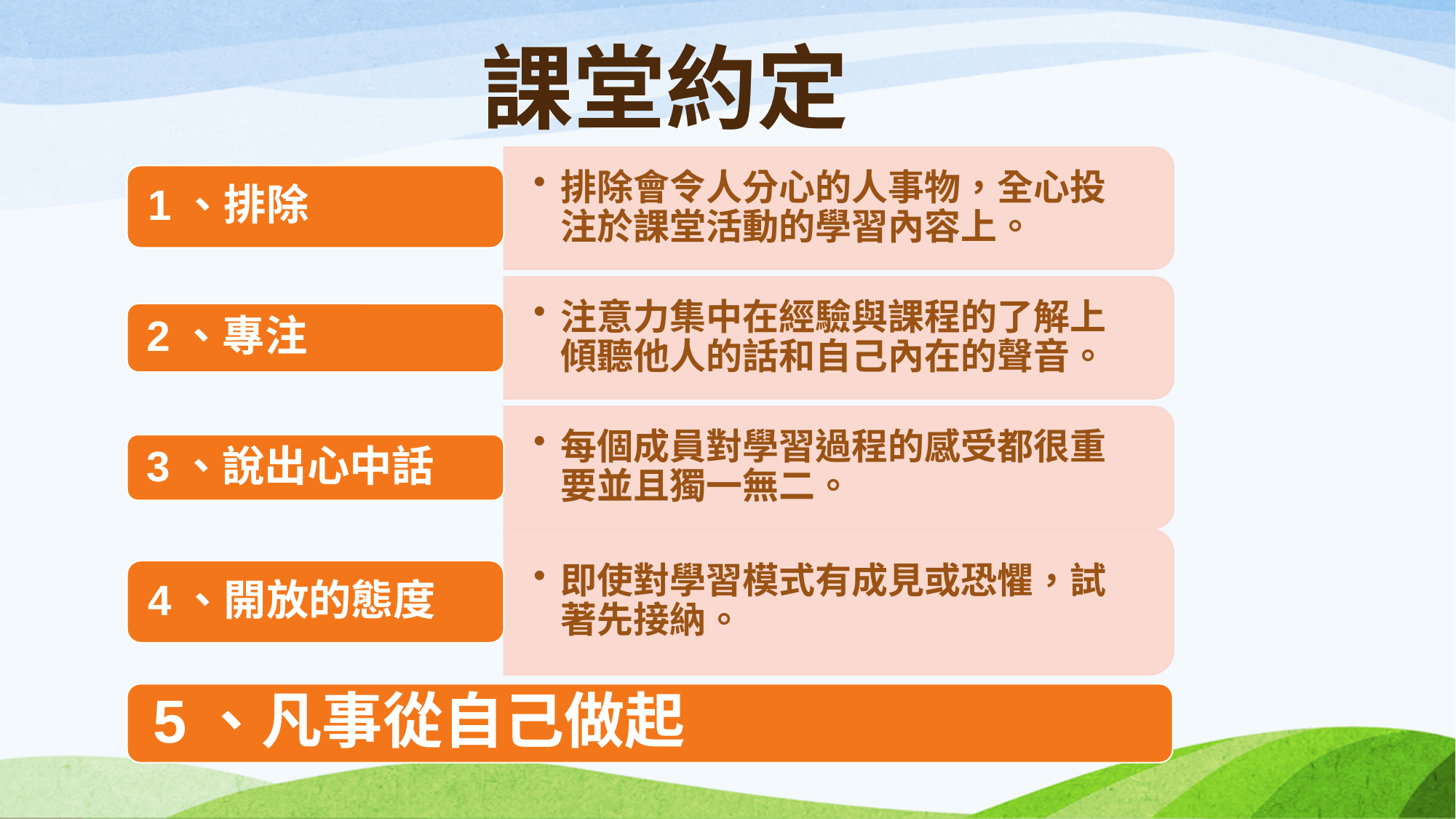

# 課堂約定
排除會令人分心的人事物，全心投注於課堂活動的學習內容上。
1、排除
注意力集中在經驗與課程的了解上傾聽他人的話和自己內在的聲音。
2、專注
每個成員對學習過程的感受都很重要並且獨一無二。
3、說出心中話
即使對學習模式有成見或恐懼，試著先接納。
4、開放的態度
5、凡事從自己做起